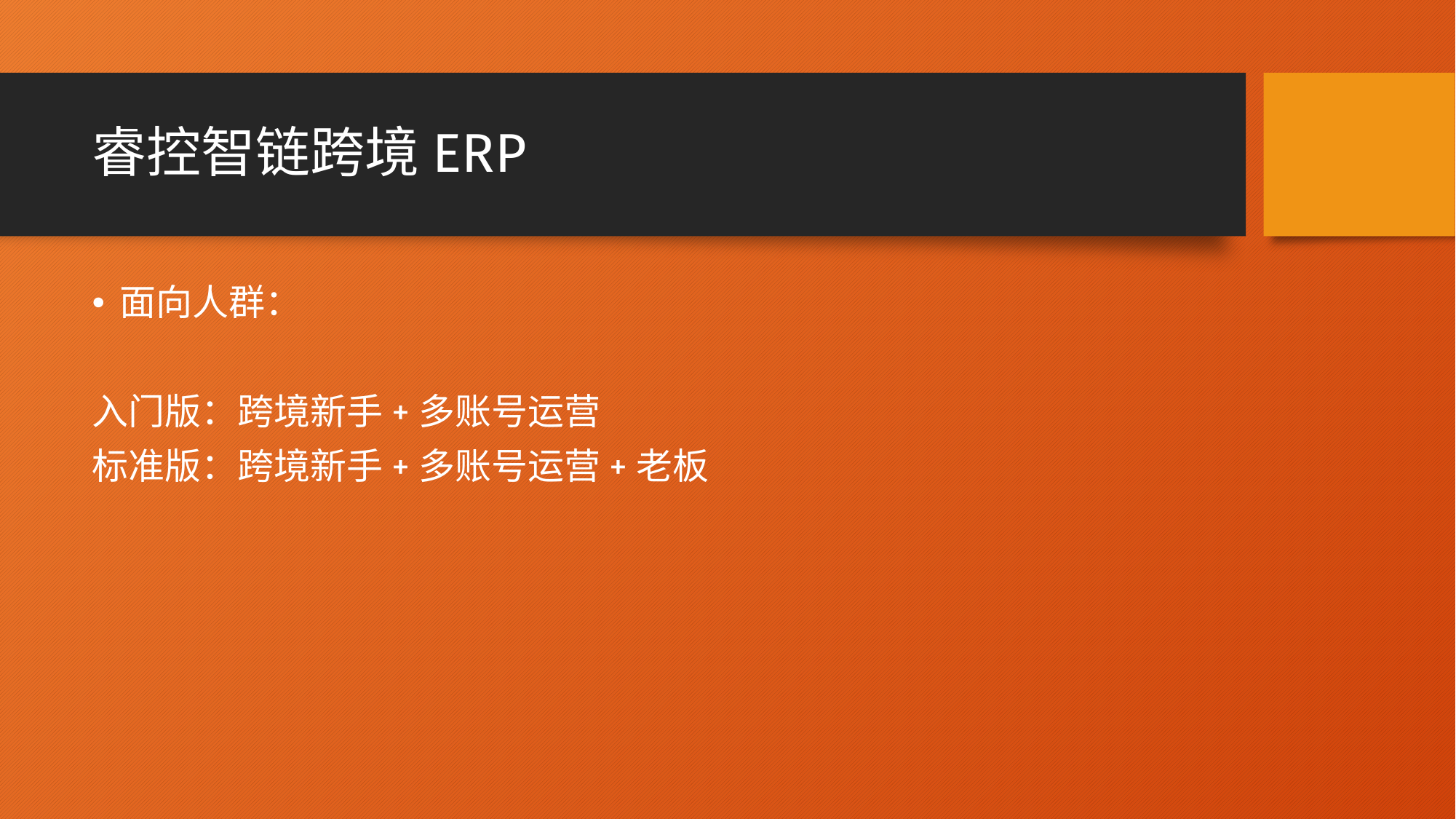

# 睿控智链跨境ERP
面向人群：

入门版：跨境新手+多账号运营
标准版：跨境新手+多账号运营+老板